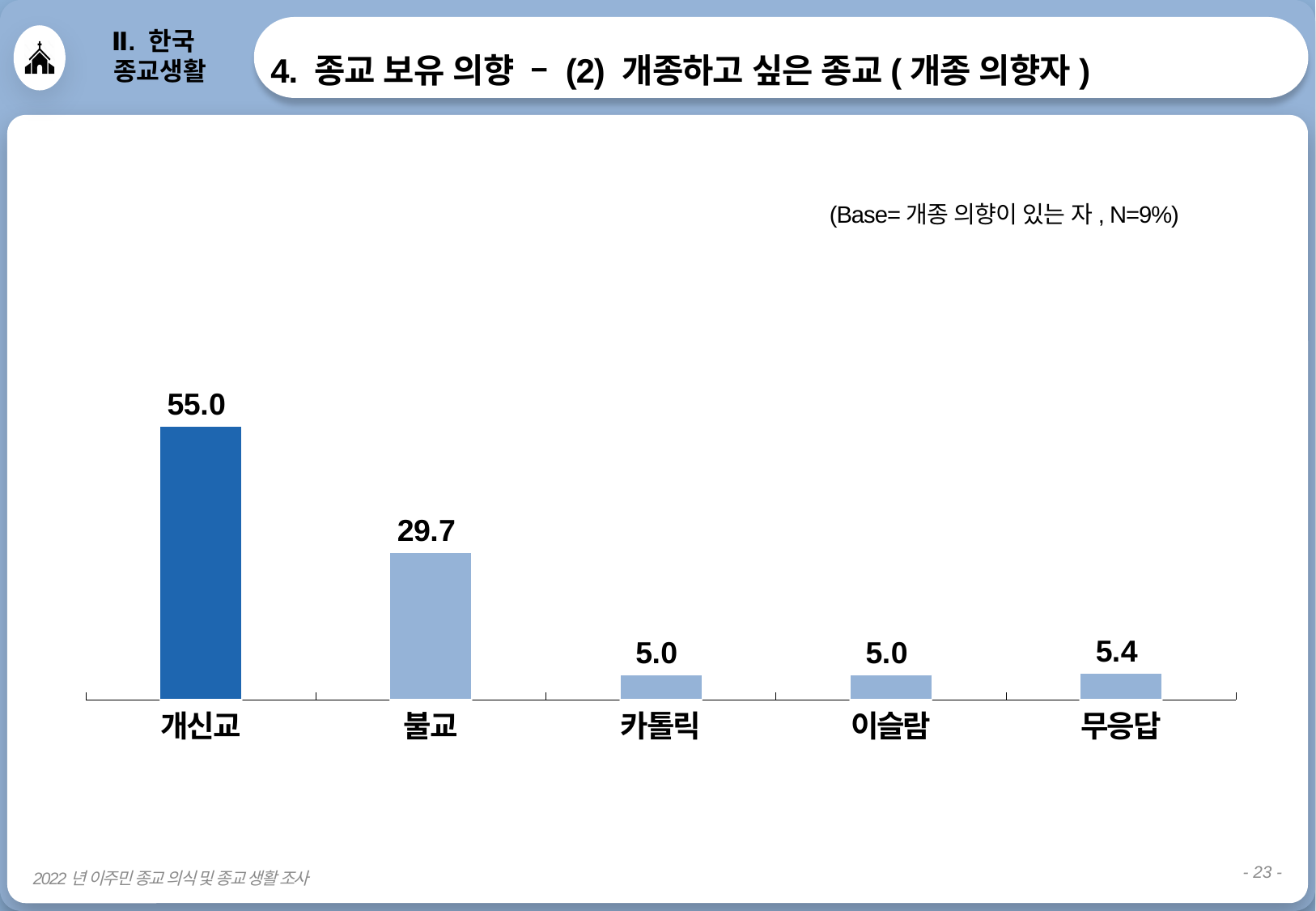

Ⅱ. 한국
 종교생활
4. 종교 보유 의향  – (2) 개종하고 싶은 종교(개종 의향자)
(Base=개종 의향이 있는 자, N=9%)

### Chart

| Category | 개신교인 |
|---|---|
| 개신교 | 불교 | 카톨릭 | 이슬람 | 무응답 |
| --- | --- | --- | --- | --- |